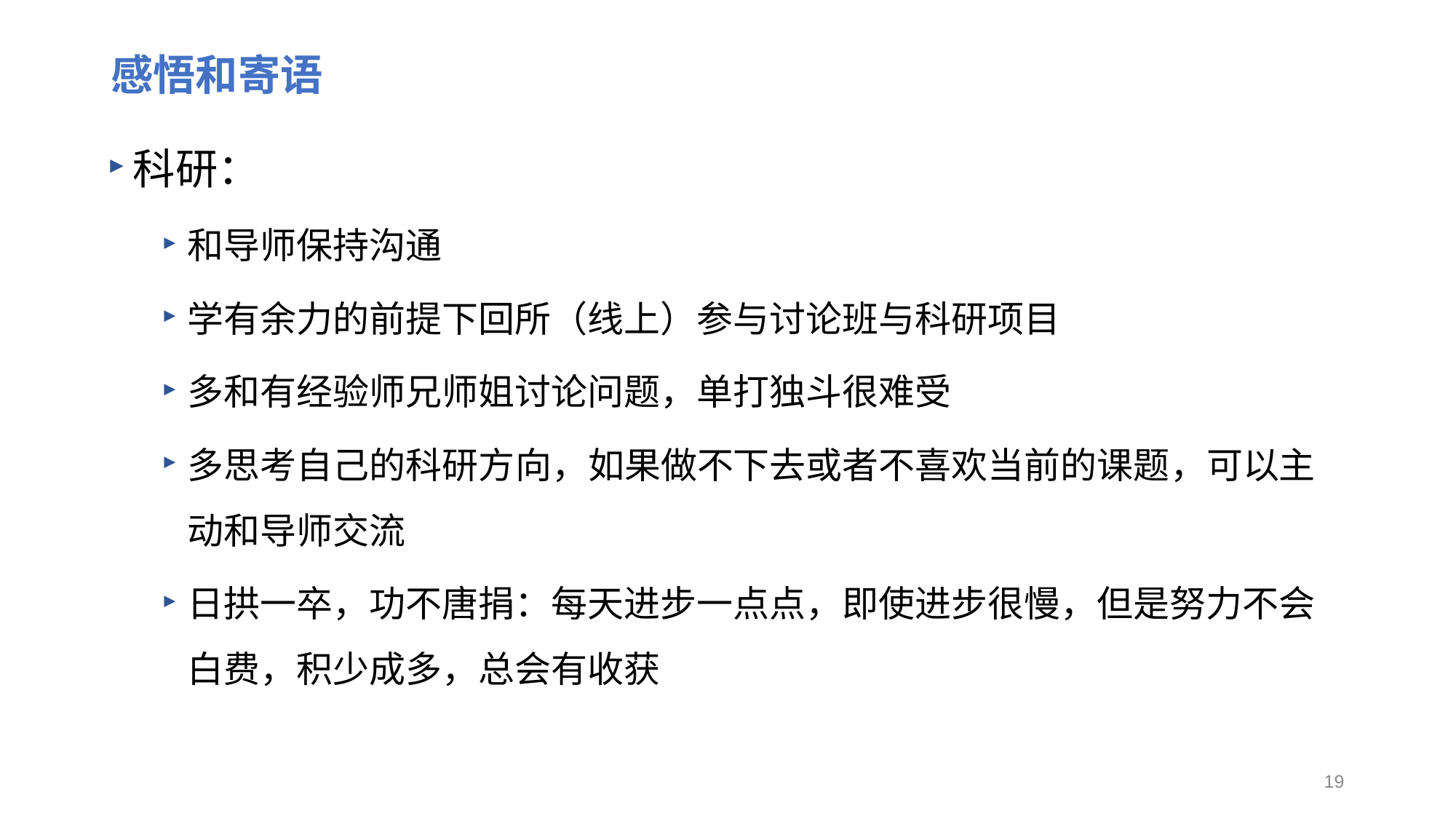

# 感悟和寄语
科研：
和导师保持沟通
学有余力的前提下回所（线上）参与讨论班与科研项目
多和有经验师兄师姐讨论问题，单打独斗很难受
多思考自己的科研方向，如果做不下去或者不喜欢当前的课题，可以主动和导师交流
日拱一卒，功不唐捐：每天进步一点点，即使进步很慢，但是努力不会白费，积少成多，总会有收获

19